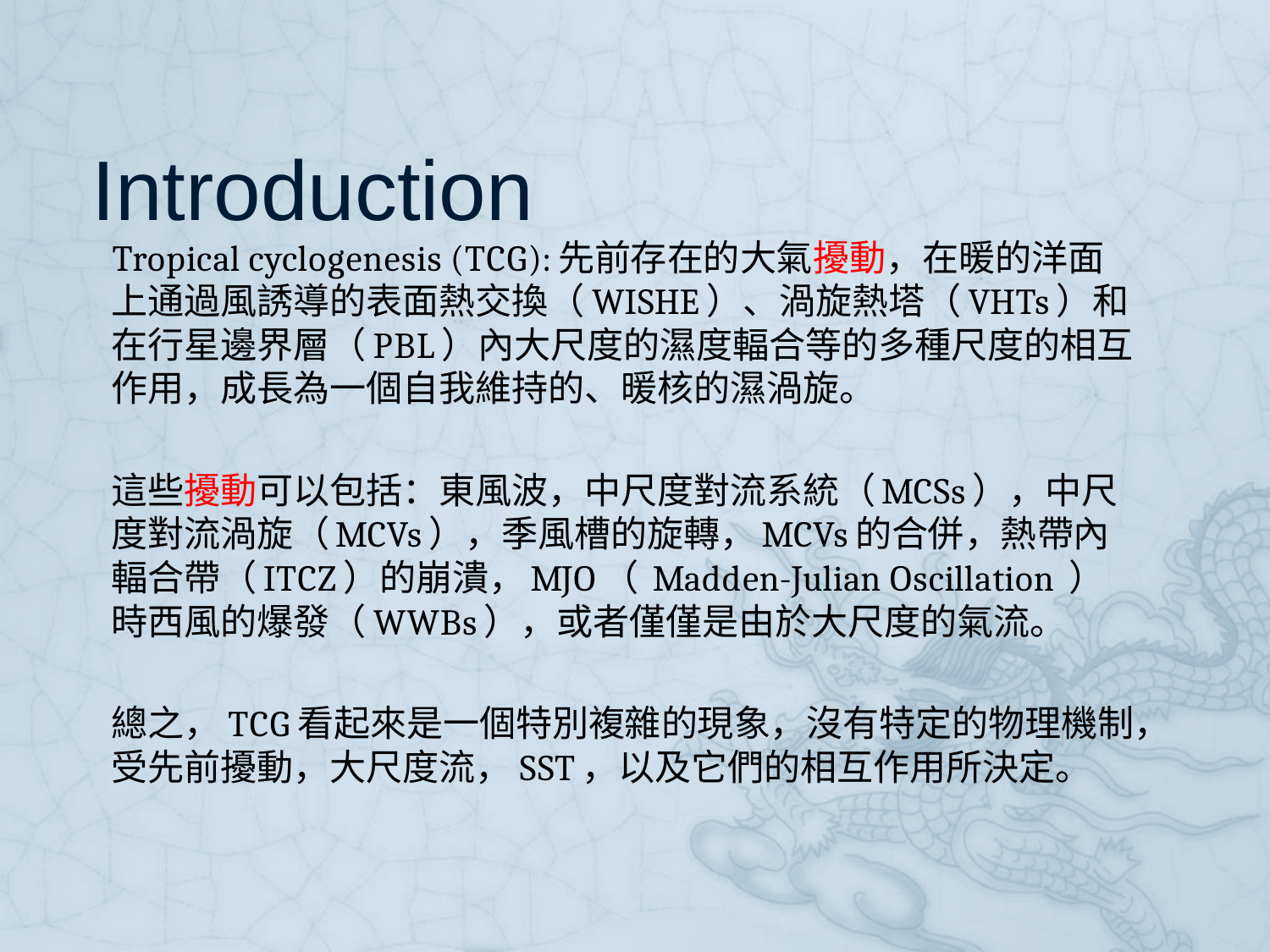

# Introduction
Tropical cyclogenesis (TCG):先前存在的大氣擾動，在暖的洋面上通過風誘導的表面熱交換（WISHE）、渦旋熱塔（VHTs）和在行星邊界層（PBL）內大尺度的濕度輻合等的多種尺度的相互作用，成長為一個自我維持的、暖核的濕渦旋。

這些擾動可以包括：東風波，中尺度對流系統（MCSs），中尺度對流渦旋（MCVs），季風槽的旋轉，MCVs的合併，熱帶內輻合帶（ITCZ）的崩潰，MJO（ Madden-Julian Oscillation ）時西風的爆發（WWBs），或者僅僅是由於大尺度的氣流。

總之，TCG看起來是一個特別複雜的現象，沒有特定的物理機制，受先前擾動，大尺度流，SST，以及它們的相互作用所決定。